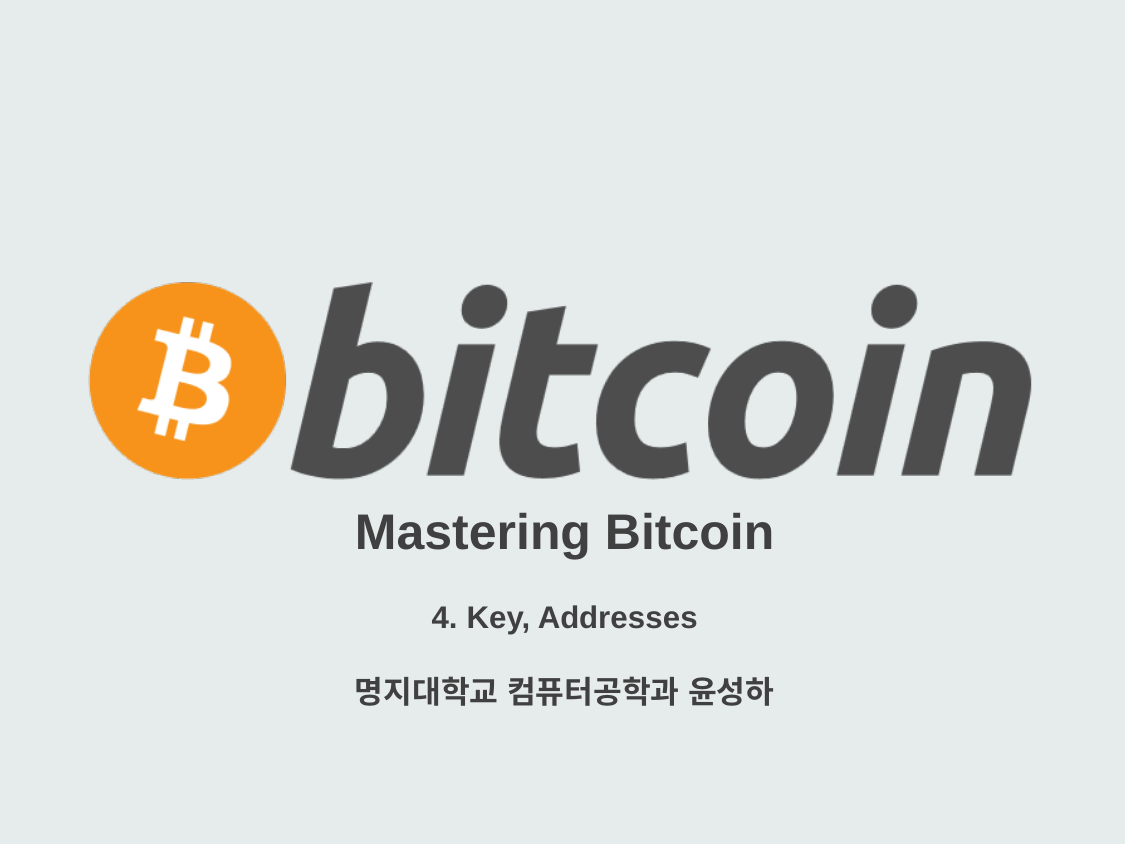

Mastering Bitcoin

4. Key, Addresses

명지대학교 컴퓨터공학과 윤성하